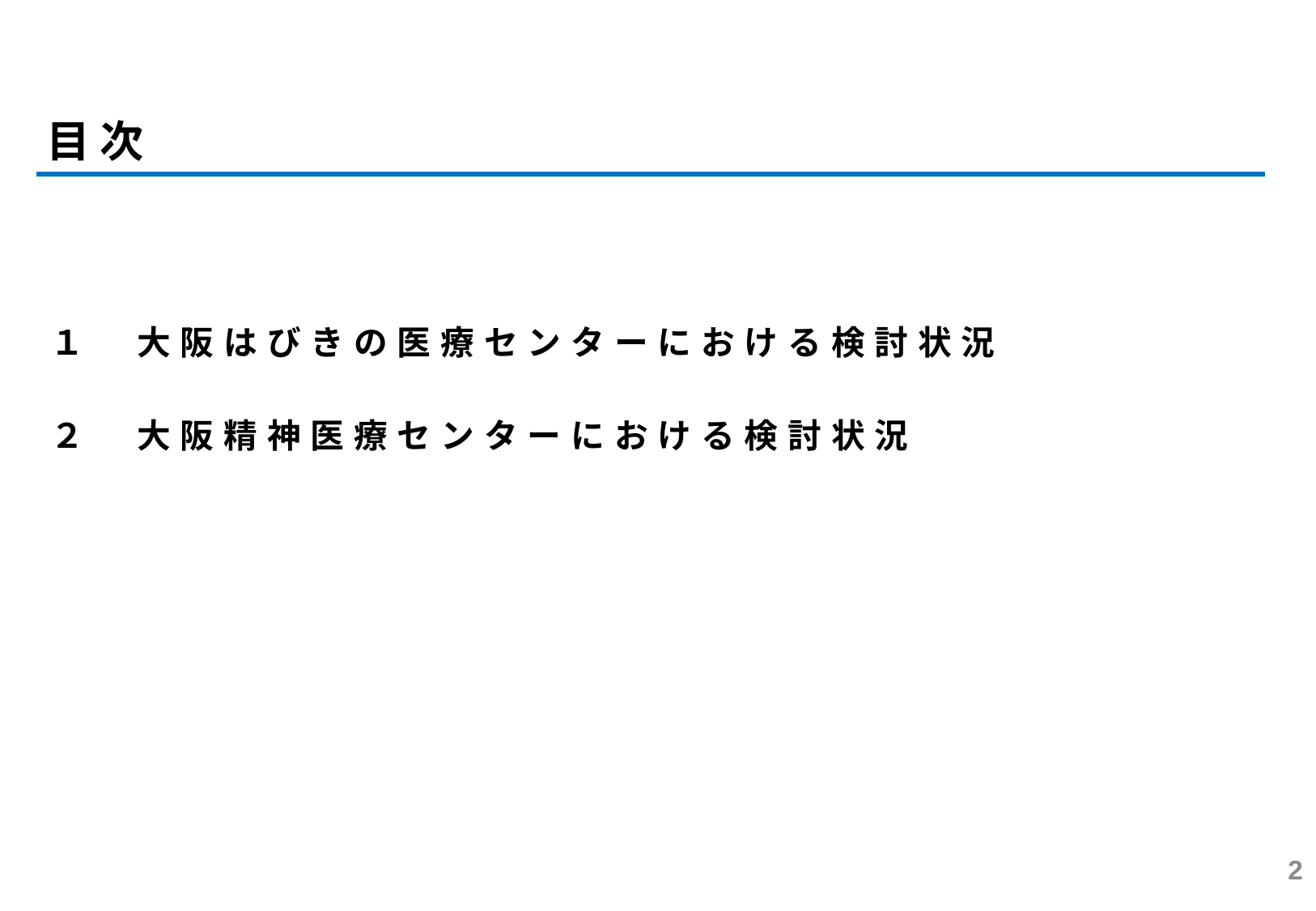

目次
１　大阪はびきの医療センターにおける検討状況
２　大阪精神医療センターにおける検討状況
2